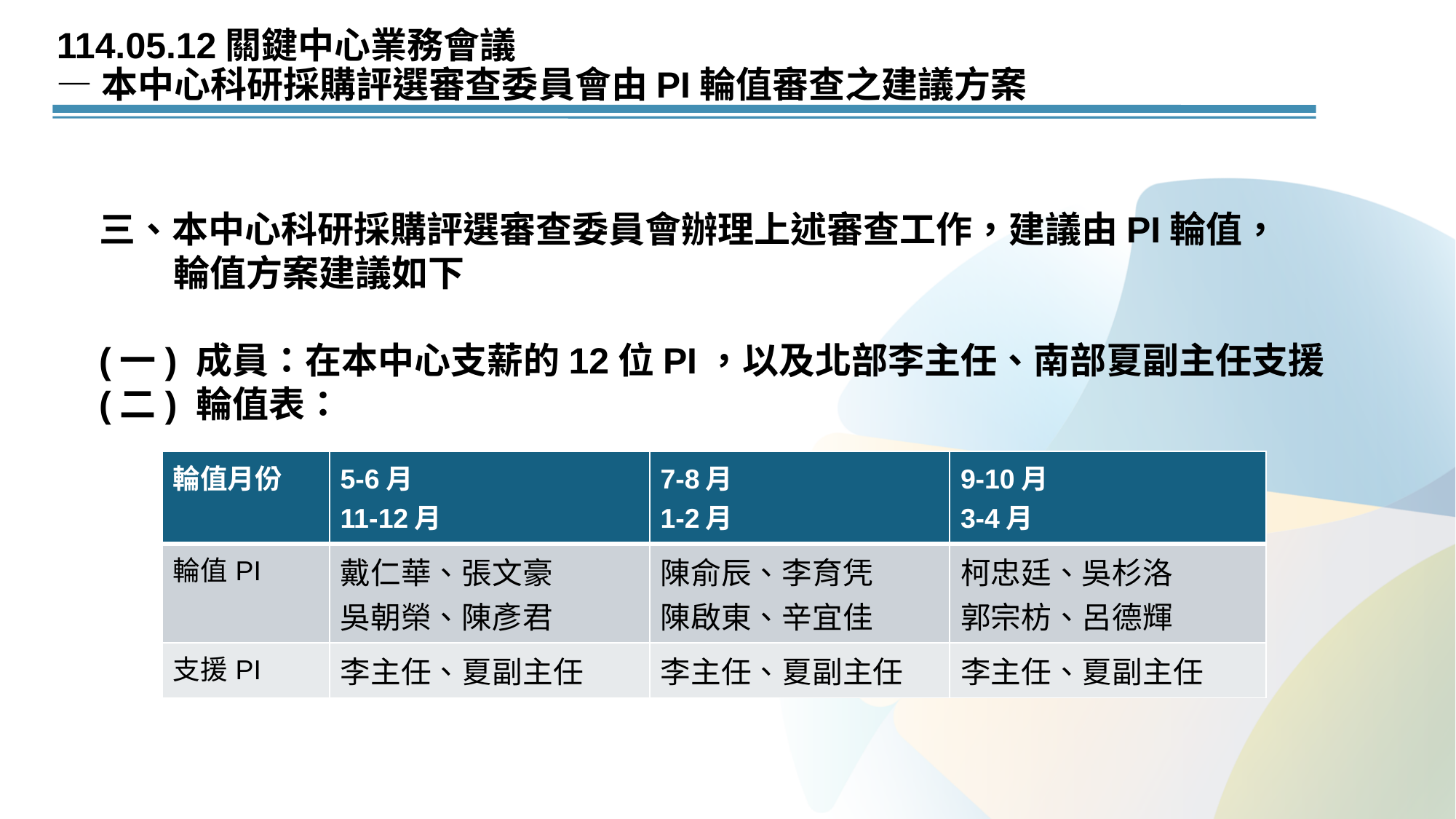

114.05.12關鍵中心業務會議
—本中心科研採購評選審查委員會由PI輪值審查之建議方案

三、本中心科研採購評選審查委員會辦理上述審查工作，建議由PI輪值，
        輪值方案建議如下

(一) 成員：在本中心支薪的12位PI，以及北部李主任、南部夏副主任支援
(二) 輪值表：

| 輪值月份 | 5-6月 11-12月 | 7-8月 1-2月 | 9-10月 3-4月 |
| --- | --- | --- | --- |
| 輪值PI | 戴仁華、張文豪 吳朝榮、陳彥君 | 陳俞辰、李育凭 陳啟東、辛宜佳 | 柯忠廷、吳杉洛 郭宗枋、呂德輝 |
| 支援PI | 李主任、夏副主任 | 李主任、夏副主任 | 李主任、夏副主任 |